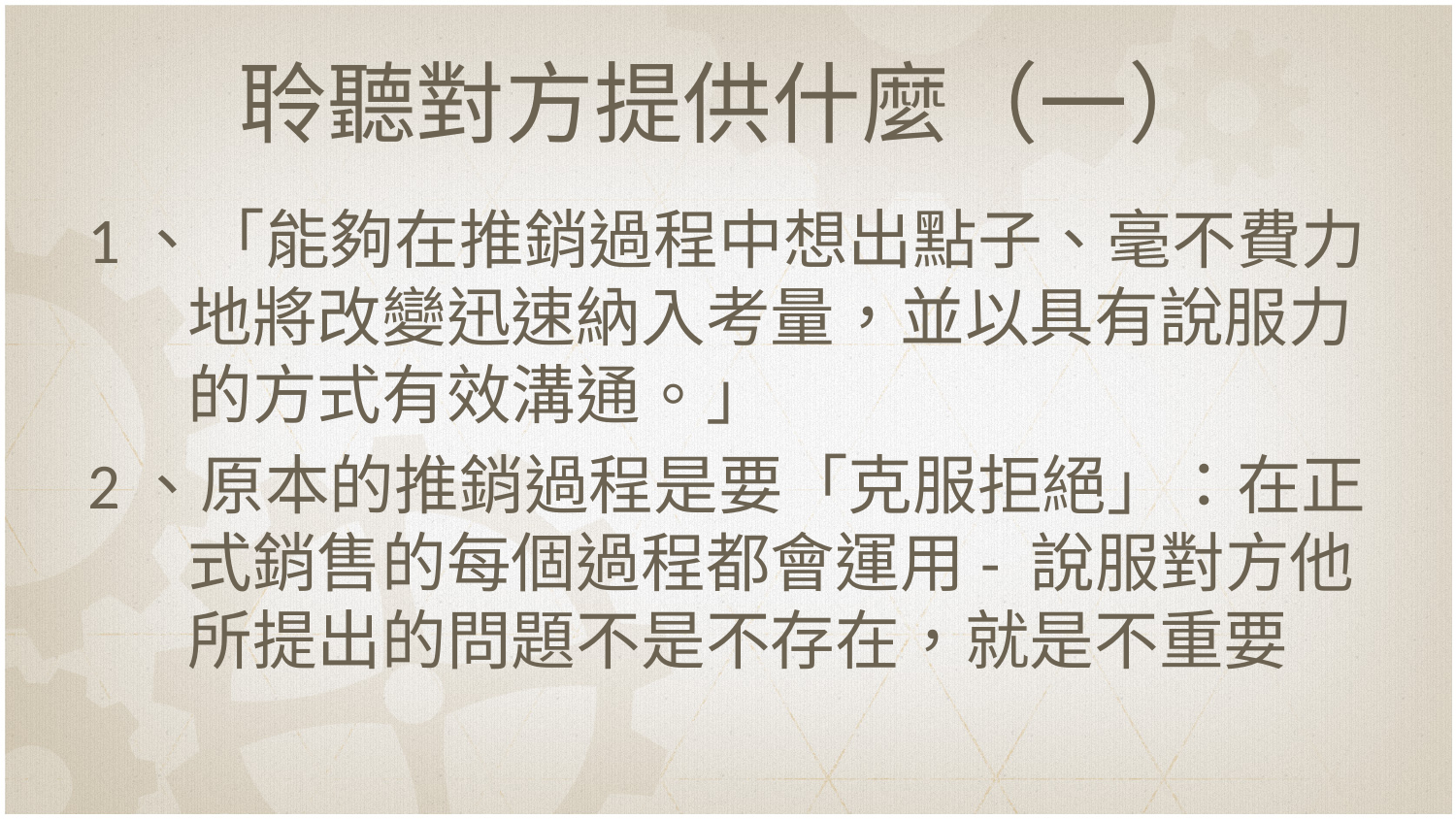

# 聆聽對方提供什麼（一）
1、「能夠在推銷過程中想出點子、毫不費力地將改變迅速納入考量，並以具有說服力的方式有效溝通。」
2、原本的推銷過程是要「克服拒絕」：在正式銷售的每個過程都會運用- 說服對方他所提出的問題不是不存在，就是不重要